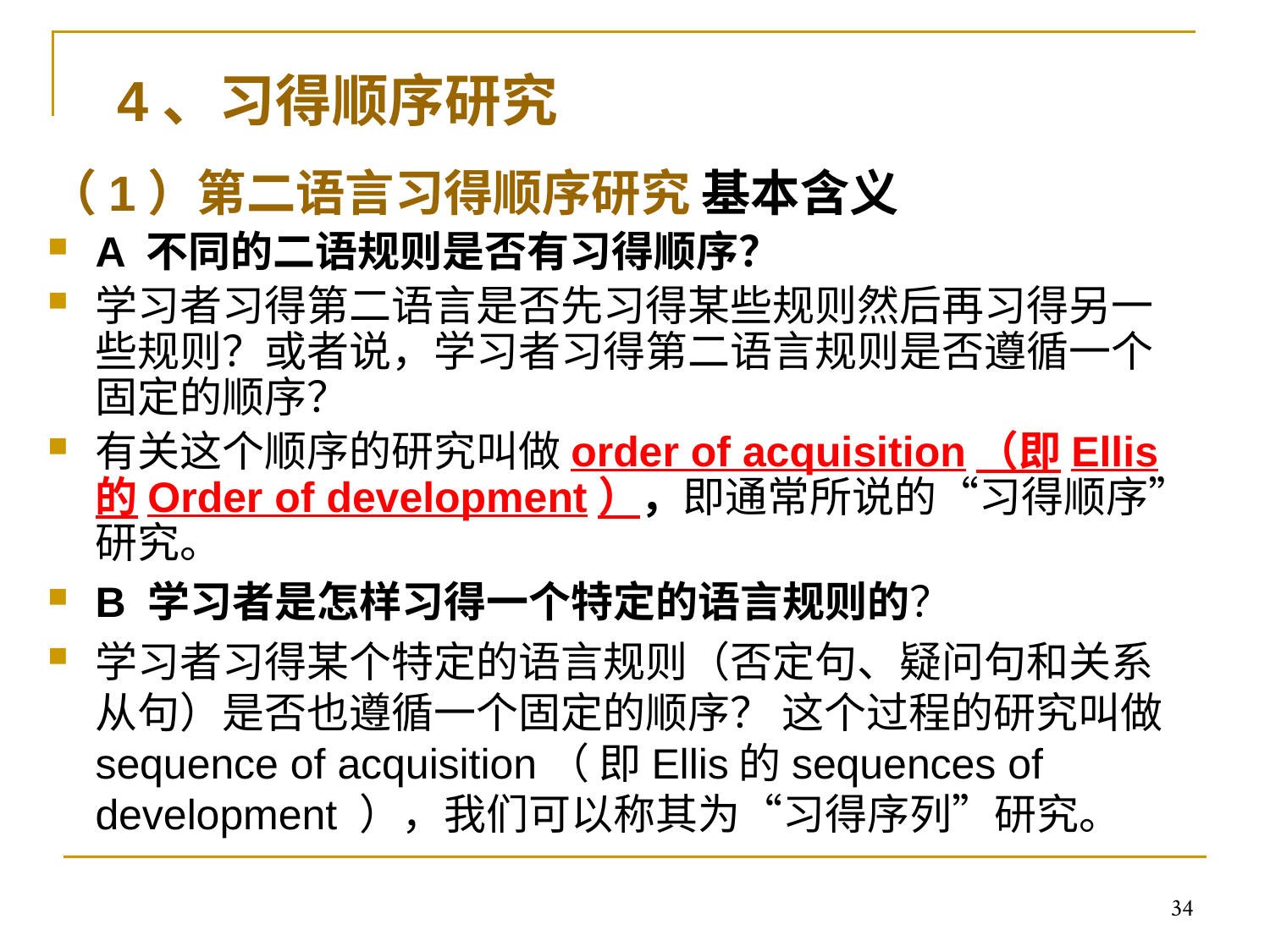

# 4、习得顺序研究
（1）第二语言习得顺序研究 基本含义
A 不同的二语规则是否有习得顺序？
学习者习得第二语言是否先习得某些规则然后再习得另一些规则？或者说，学习者习得第二语言规则是否遵循一个固定的顺序？
有关这个顺序的研究叫做order of acquisition（即Ellis的Order of development），即通常所说的“习得顺序”研究。
B 学习者是怎样习得一个特定的语言规则的？
学习者习得某个特定的语言规则（否定句、疑问句和关系从句）是否也遵循一个固定的顺序？ 这个过程的研究叫做 sequence of acquisition（ 即Ellis的sequences of development ），我们可以称其为“习得序列”研究。

34